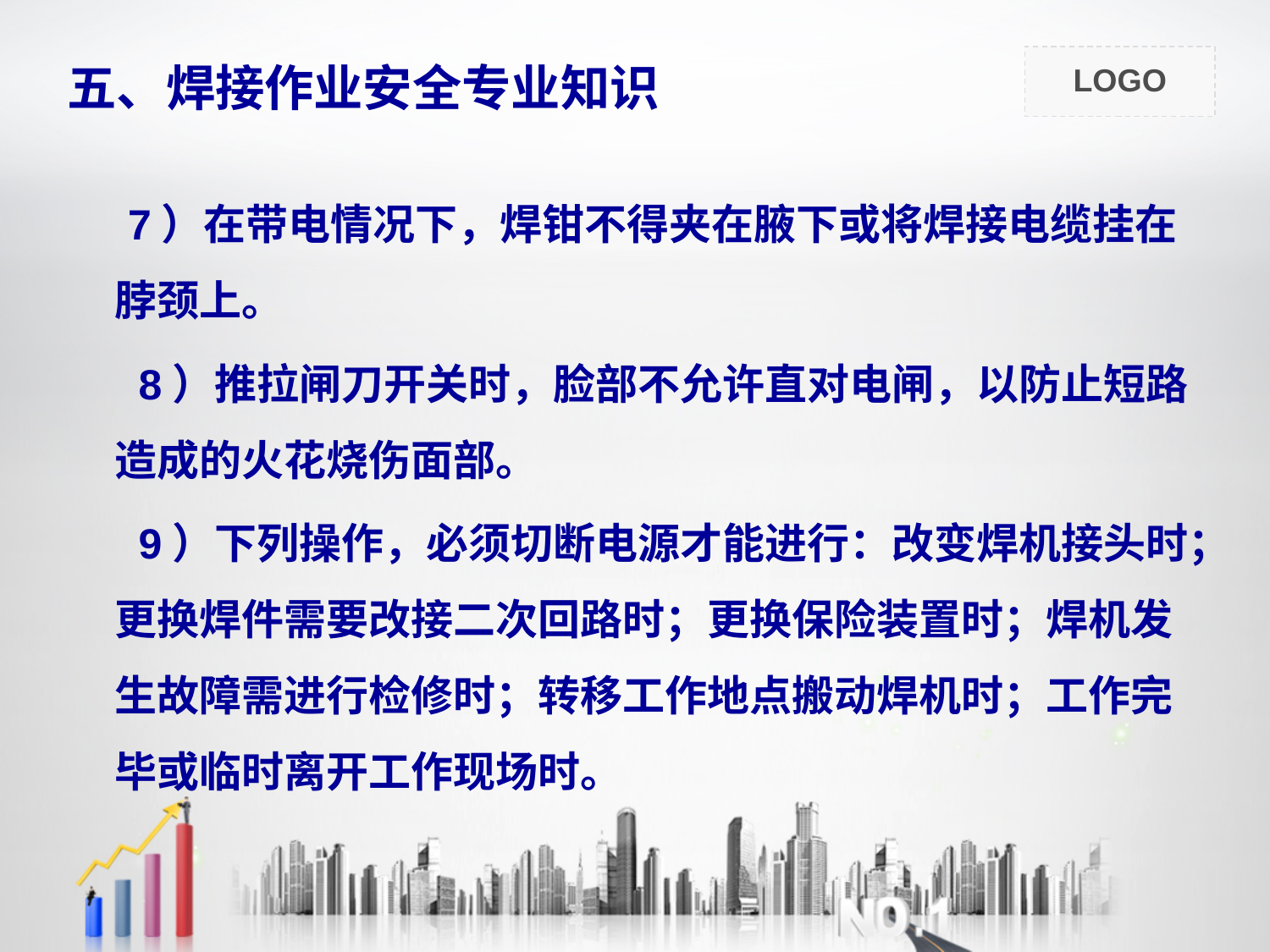

# 五、焊接作业安全专业知识
      7）在带电情况下，焊钳不得夹在腋下或将焊接电缆挂在脖颈上。
      8）推拉闸刀开关时，脸部不允许直对电闸，以防止短路造成的火花烧伤面部。
      9）下列操作，必须切断电源才能进行：改变焊机接头时；更换焊件需要改接二次回路时；更换保险装置时；焊机发生故障需进行检修时；转移工作地点搬动焊机时；工作完毕或临时离开工作现场时。

32